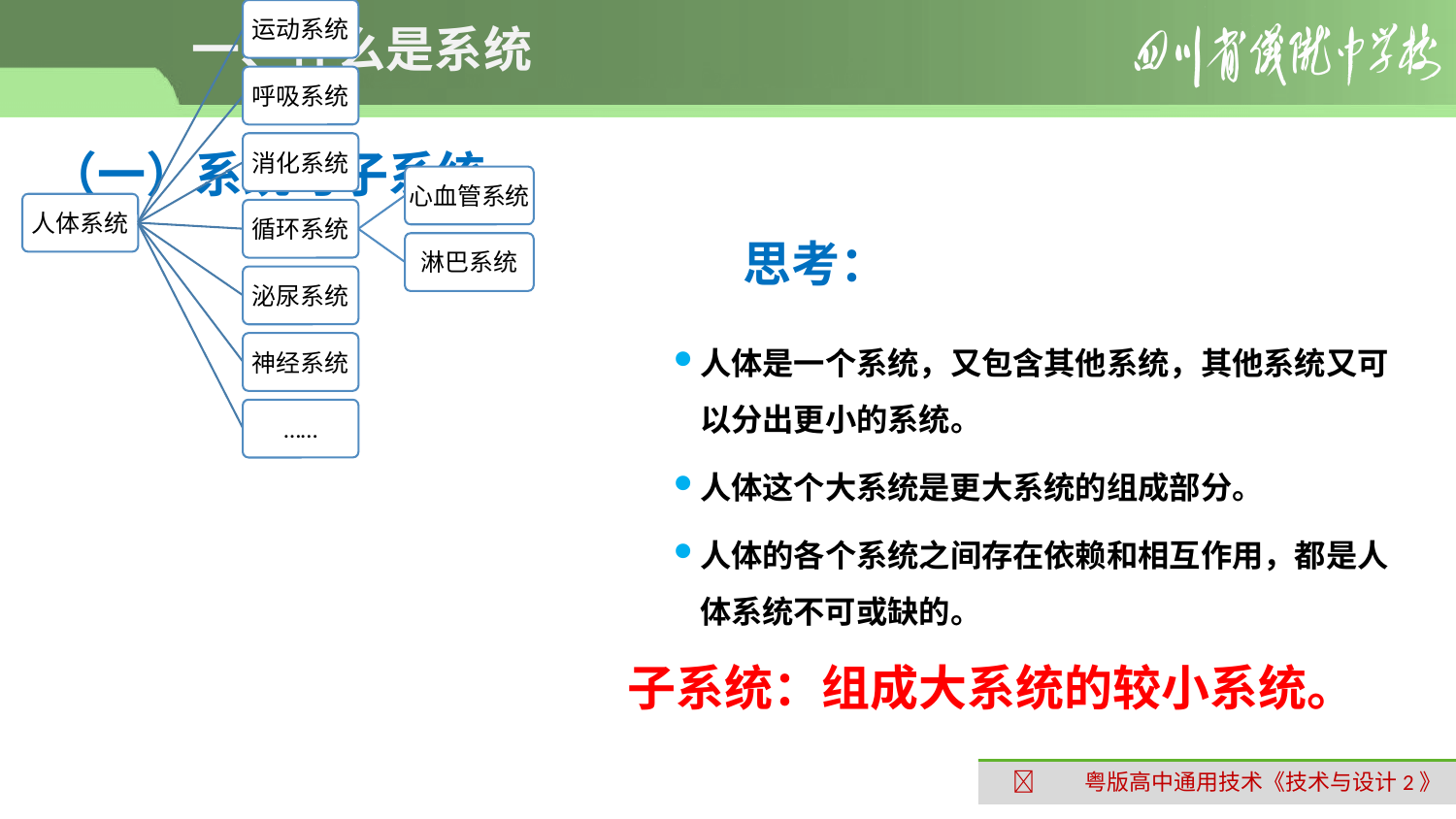

# 一、什么是系统
（一）系统与子系统
思考：
人体系统

运动系统

呼吸系统

消化系统

循环系统

心血管系统

淋巴系统

泌尿系统

神经系统

……
人体是一个系统，又包含其他系统，其他系统又可以分出更小的系统。
人体这个大系统是更大系统的组成部分。
人体的各个系统之间存在依赖和相互作用，都是人体系统不可或缺的。

子系统：组成大系统的较小系统。